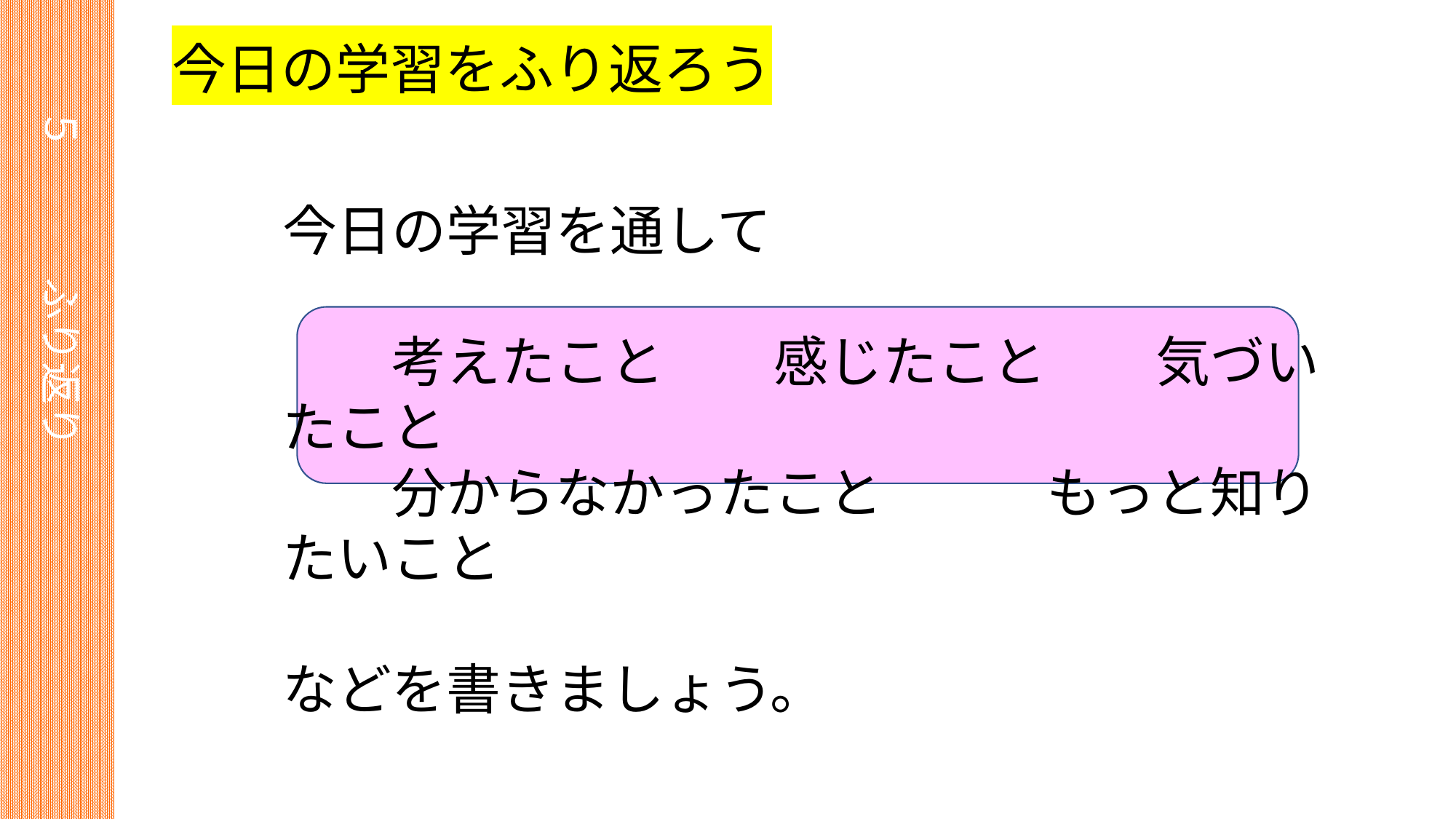

今日の学習をふり返ろう
　５　　　ふり返り
今日の学習を通して

　　考えたこと　　感じたこと　　気づいたこと
　　分からなかったこと　　　もっと知りたいこと

などを書きましょう。